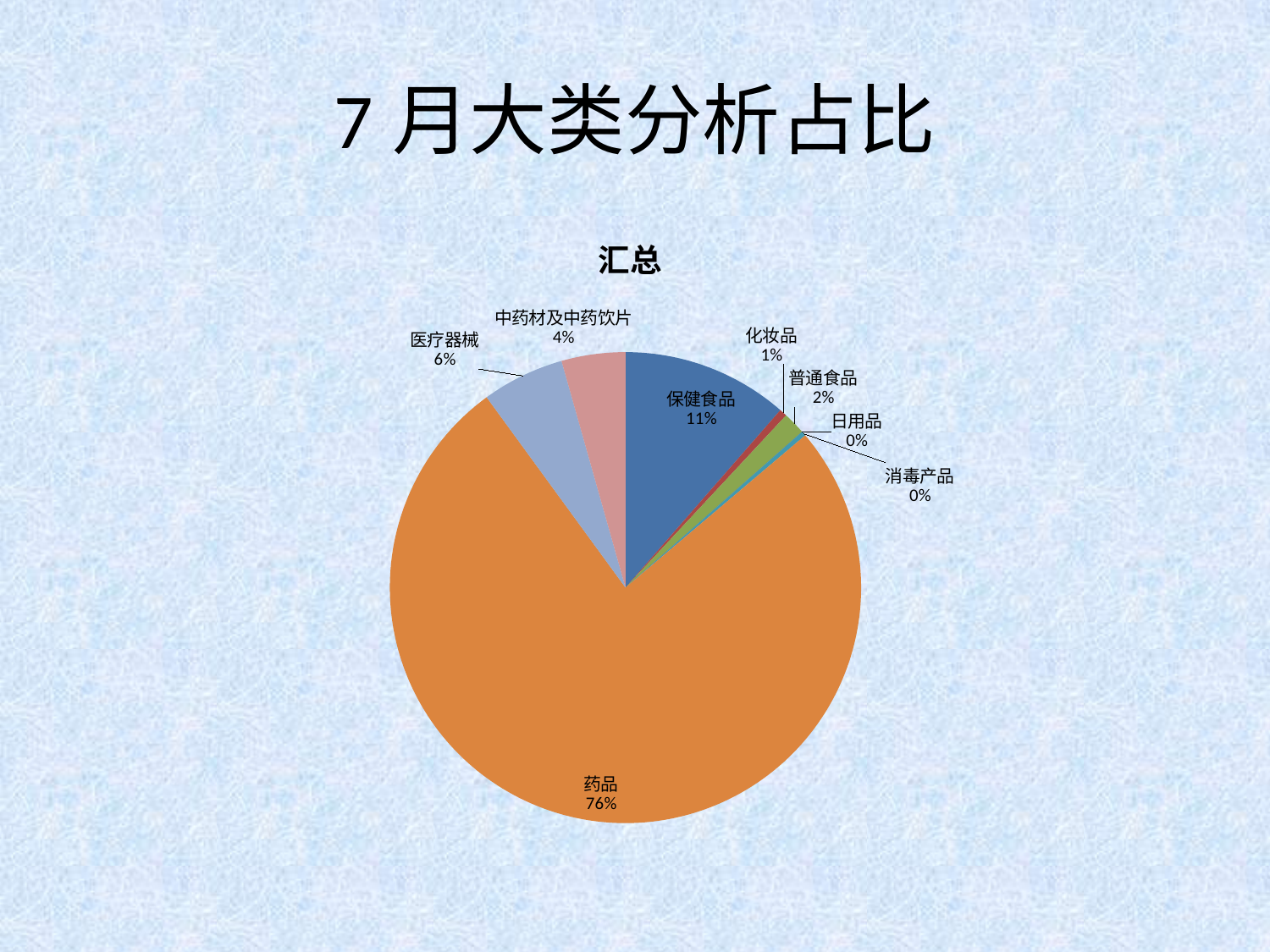

# 7月大类分析占比

### Chart:

| Category | 汇总 |
|---|---|
| 保健食品 | 6341.24 |
| 化妆品 | 290.42 |
| 普通食品 | 860.6700000000001 |
| 日用品 | 1.5 |
| 消毒产品 | 177.04000000000002 |
| 药品 | 42300.33000000009 |
| 医疗器械 | 3136.920000000001 |
| 中药材及中药饮片 | 2430.62 |